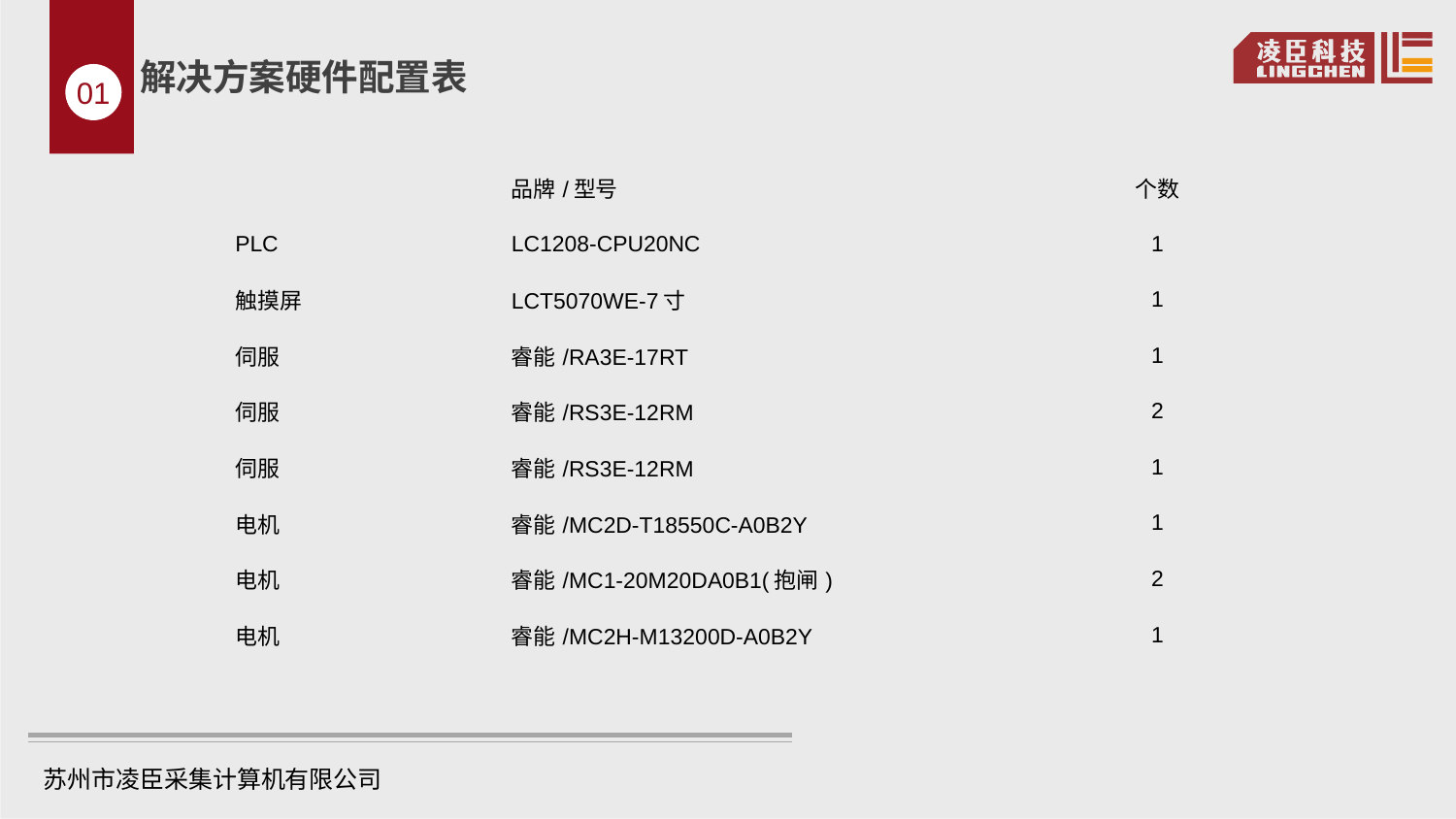

解决方案硬件配置表

01
|  | 品牌/型号 | 个数 |
| --- | --- | --- |
| PLC | LC1208-CPU20NC | 1 |
| 触摸屏 | LCT5070WE-7寸 | 1 |
| 伺服 | 睿能/RA3E-17RT | 1 |
| 伺服 | 睿能/RS3E-12RM | 2 |
| 伺服 | 睿能/RS3E-12RM | 1 |
| 电机 | 睿能/MC2D-T18550C-A0B2Y | 1 |
| 电机 | 睿能/MC1-20M20DA0B1(抱闸) | 2 |
| 电机 | 睿能/MC2H-M13200D-A0B2Y | 1 |